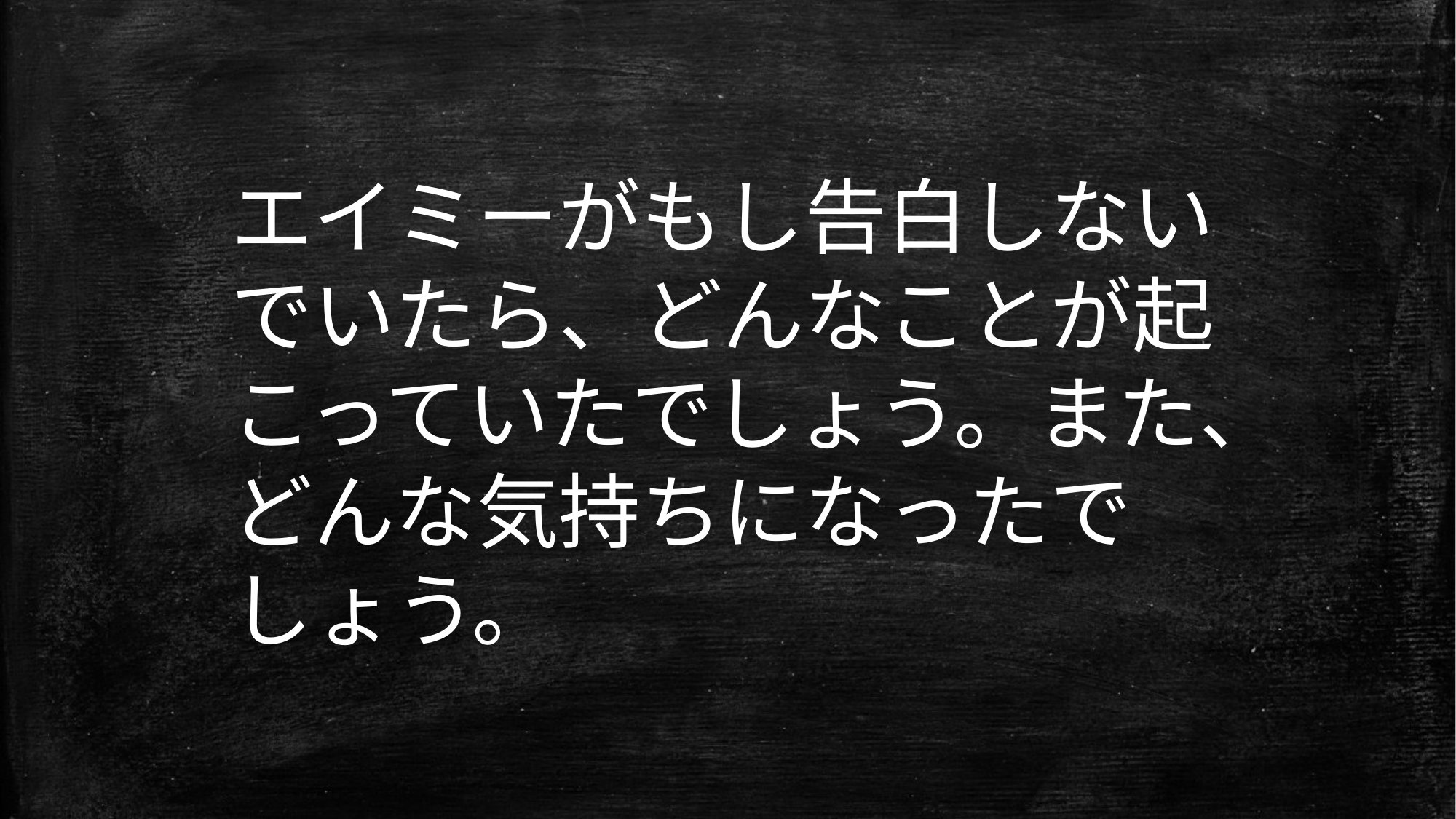

エイミーがもし告白しないでいたら、どんなことが起こっていたでしょう。また、どんな気持ちになったでしょう。